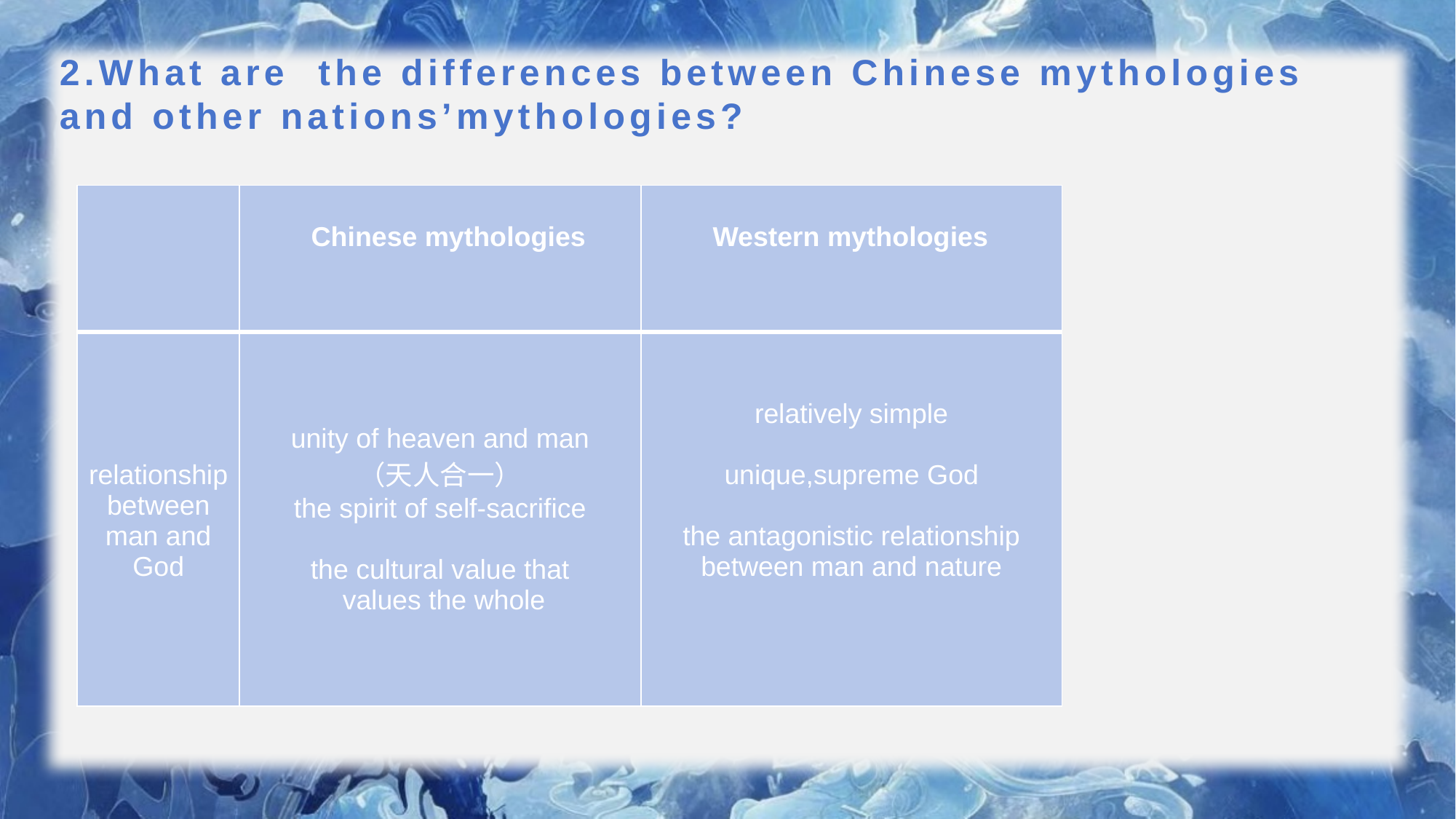

# 2.What are  the differences between Chinese mythologies and other nations’mythologies?
|  | Chinese mythologies | Western mythologies |
| --- | --- | --- |
| relationship between man and God | unity of heaven and man （天人合一） the spirit of self-sacrifice the cultural value that values the whole | relatively simple unique,supreme God the antagonistic relationship between man and nature |